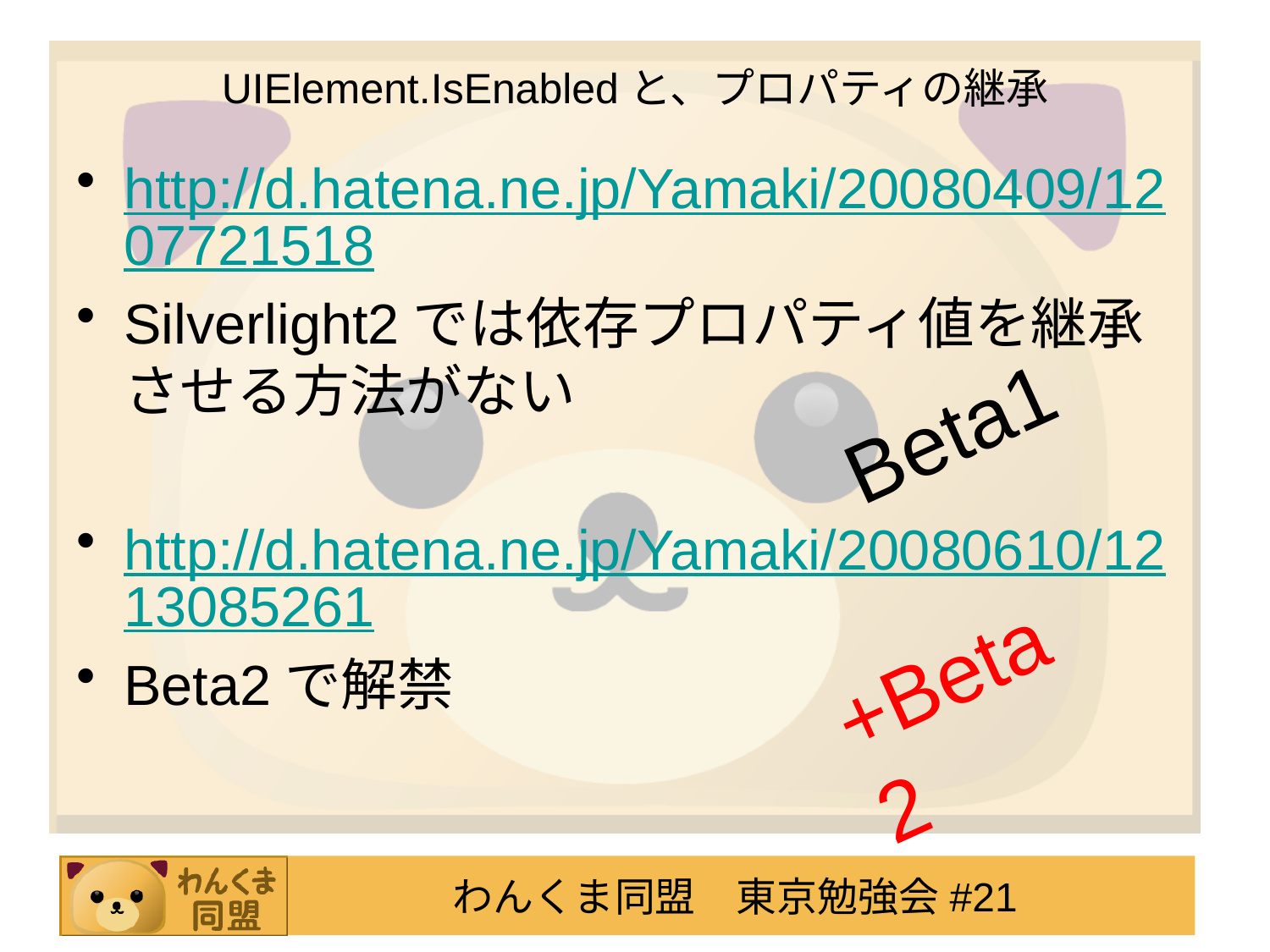

# UIElement.IsEnabledと、プロパティの継承
http://d.hatena.ne.jp/Yamaki/20080409/1207721518
Silverlight2では依存プロパティ値を継承させる方法がない

http://d.hatena.ne.jp/Yamaki/20080610/1213085261
Beta2で解禁
Beta1
+Beta2